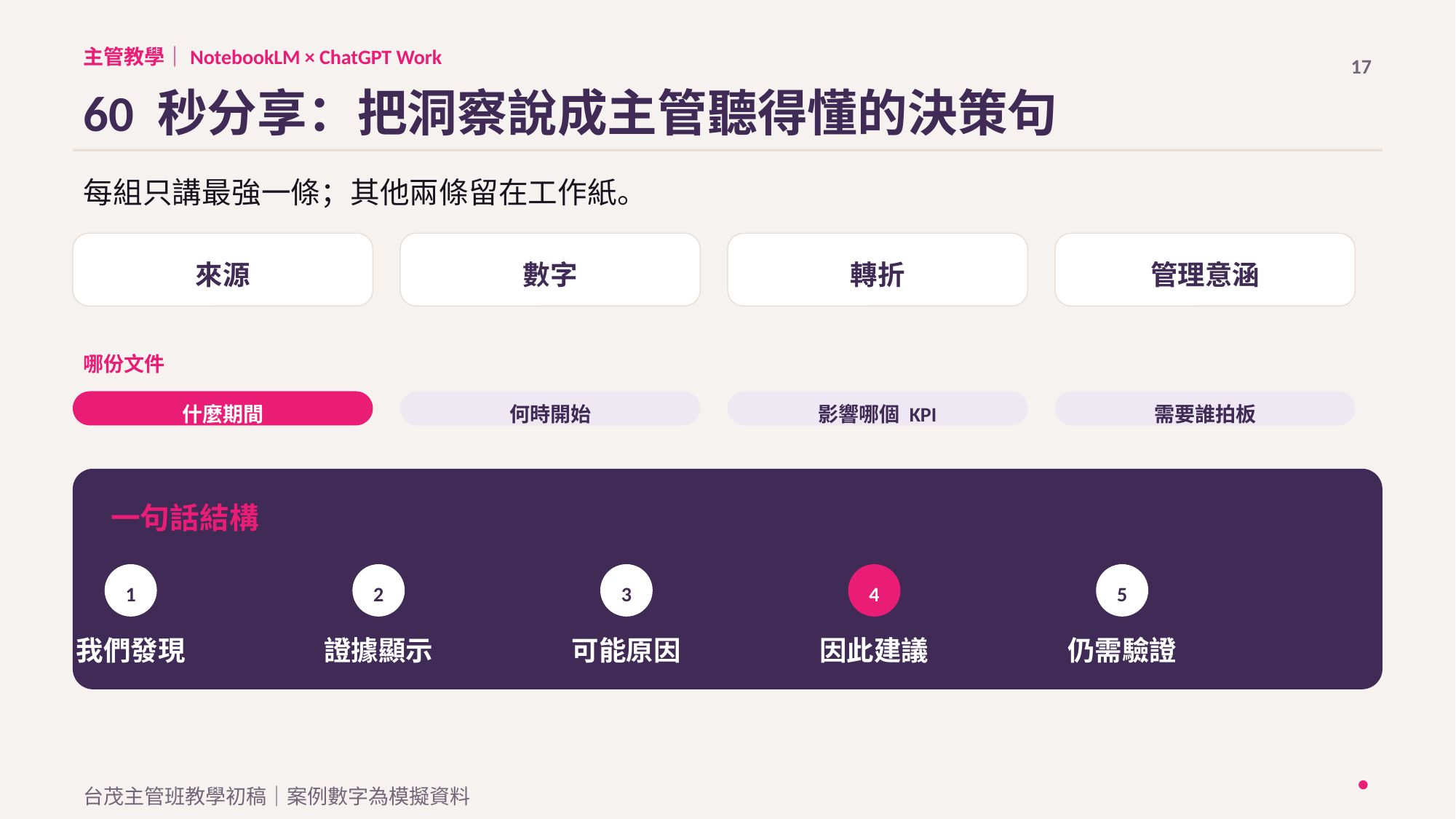

主管教學｜NotebookLM × ChatGPT Work
17
60 秒分享：把洞察說成主管聽得懂的決策句

每組只講最強一條；其他兩條留在工作紙。

來源
數字
轉折
管理意涵
哪份文件

什麼期間
何時開始
影響哪個 KPI
需要誰拍板

一句話結構

1
2
3
4
5
我們發現
證據顯示
可能原因
因此建議
仍需驗證
台茂主管班教學初稿｜案例數字為模擬資料